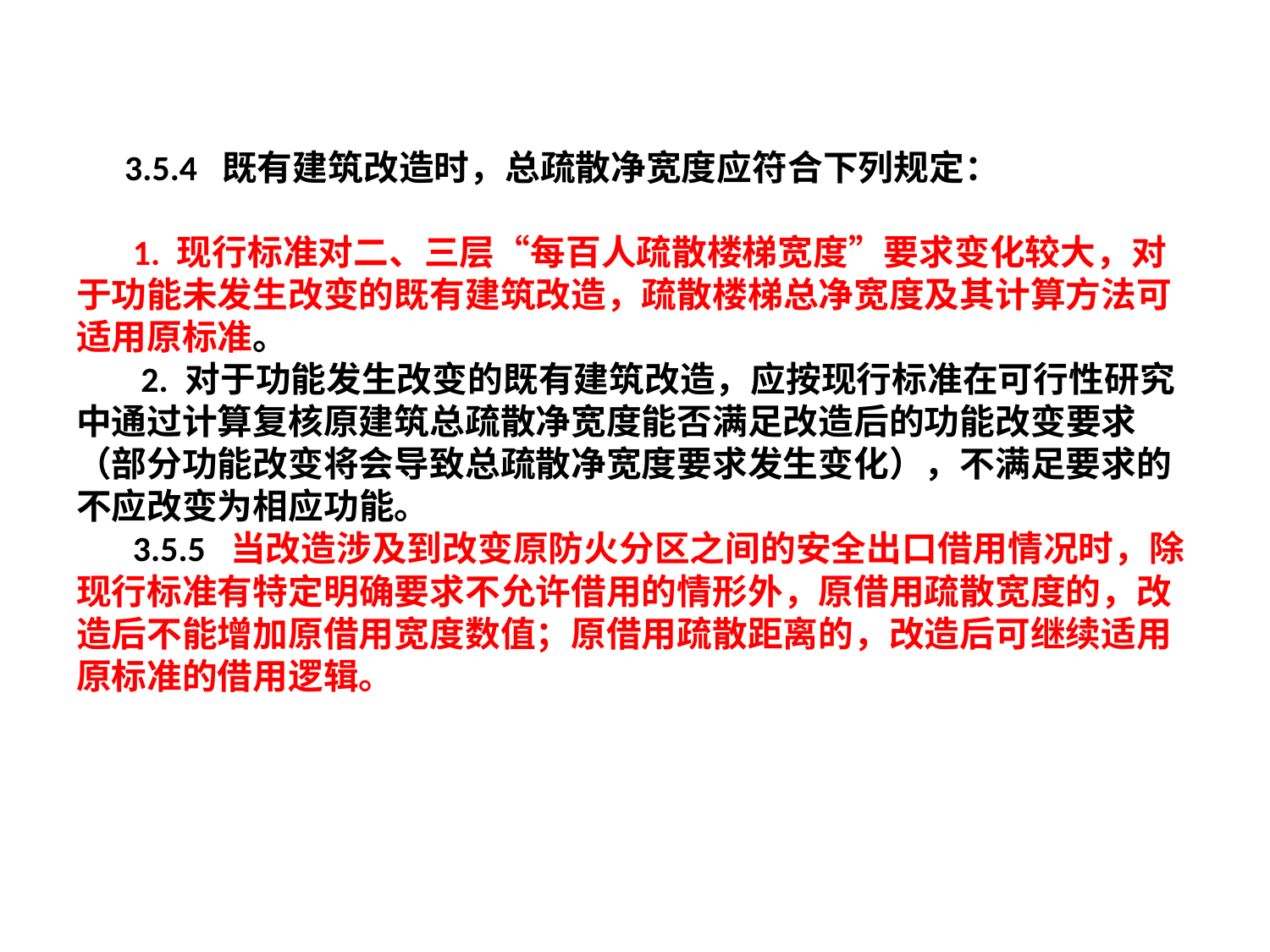

#
      3.5.4  既有建筑改造时，总疏散净宽度应符合下列规定：
      1. 现行标准对二、三层“每百人疏散楼梯宽度”要求变化较大，对于功能未发生改变的既有建筑改造，疏散楼梯总净宽度及其计算方法可适用原标准。
       2. 对于功能发生改变的既有建筑改造，应按现行标准在可行性研究中通过计算复核原建筑总疏散净宽度能否满足改造后的功能改变要求（部分功能改变将会导致总疏散净宽度要求发生变化），不满足要求的不应改变为相应功能。
      3.5.5  当改造涉及到改变原防火分区之间的安全出口借用情况时，除现行标准有特定明确要求不允许借用的情形外，原借用疏散宽度的，改造后不能增加原借用宽度数值；原借用疏散距离的，改造后可继续适用原标准的借用逻辑。